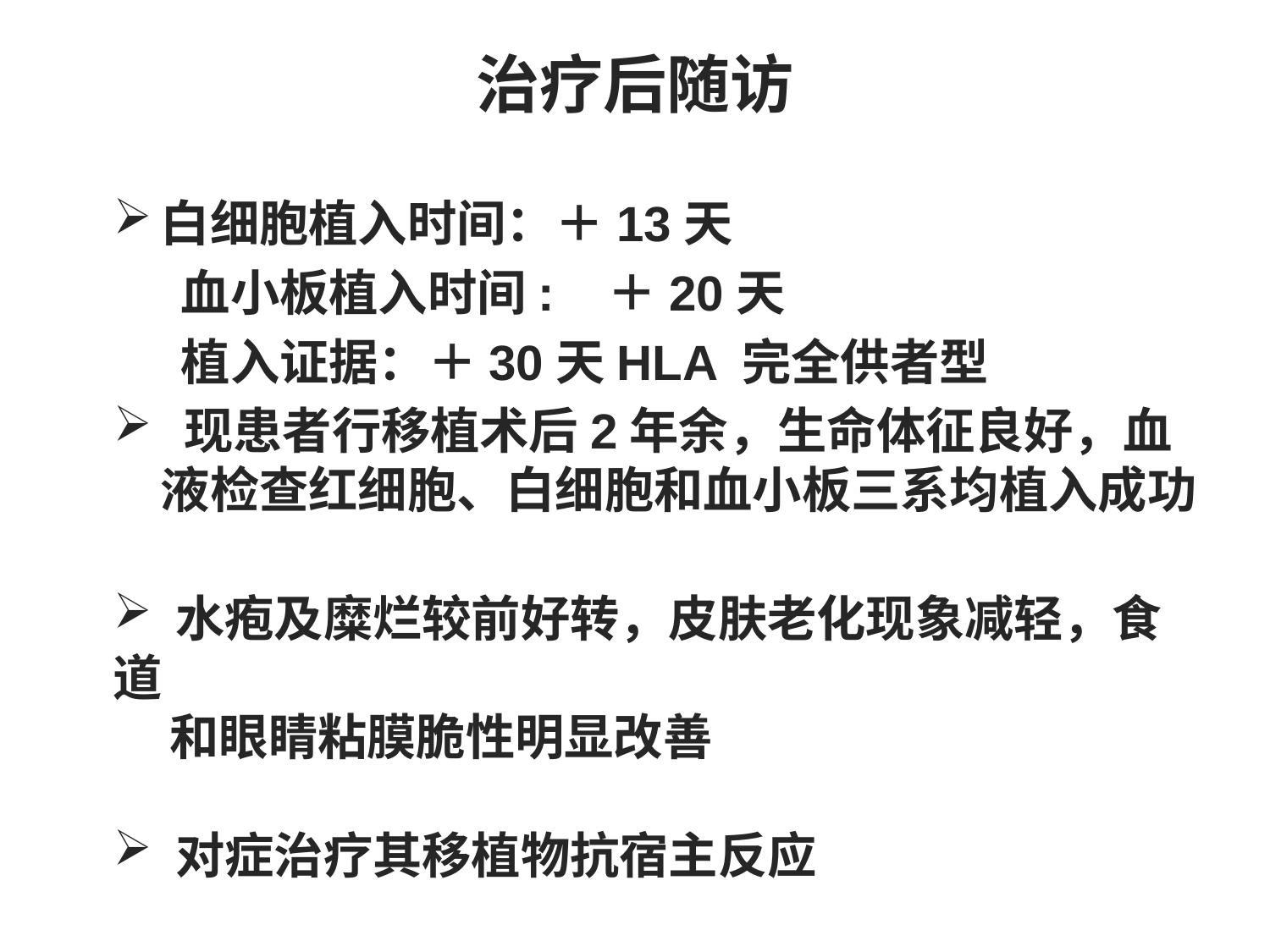

治疗后随访
白细胞植入时间：＋13天
     血小板植入时间:   ＋20天
     植入证据：＋30天HLA 完全供者型
 现患者行移植术后2年余，生命体征良好，血液检查红细胞、白细胞和血小板三系均植入成功

 水疱及糜烂较前好转，皮肤老化现象减轻，食道
    和眼睛粘膜脆性明显改善

 对症治疗其移植物抗宿主反应